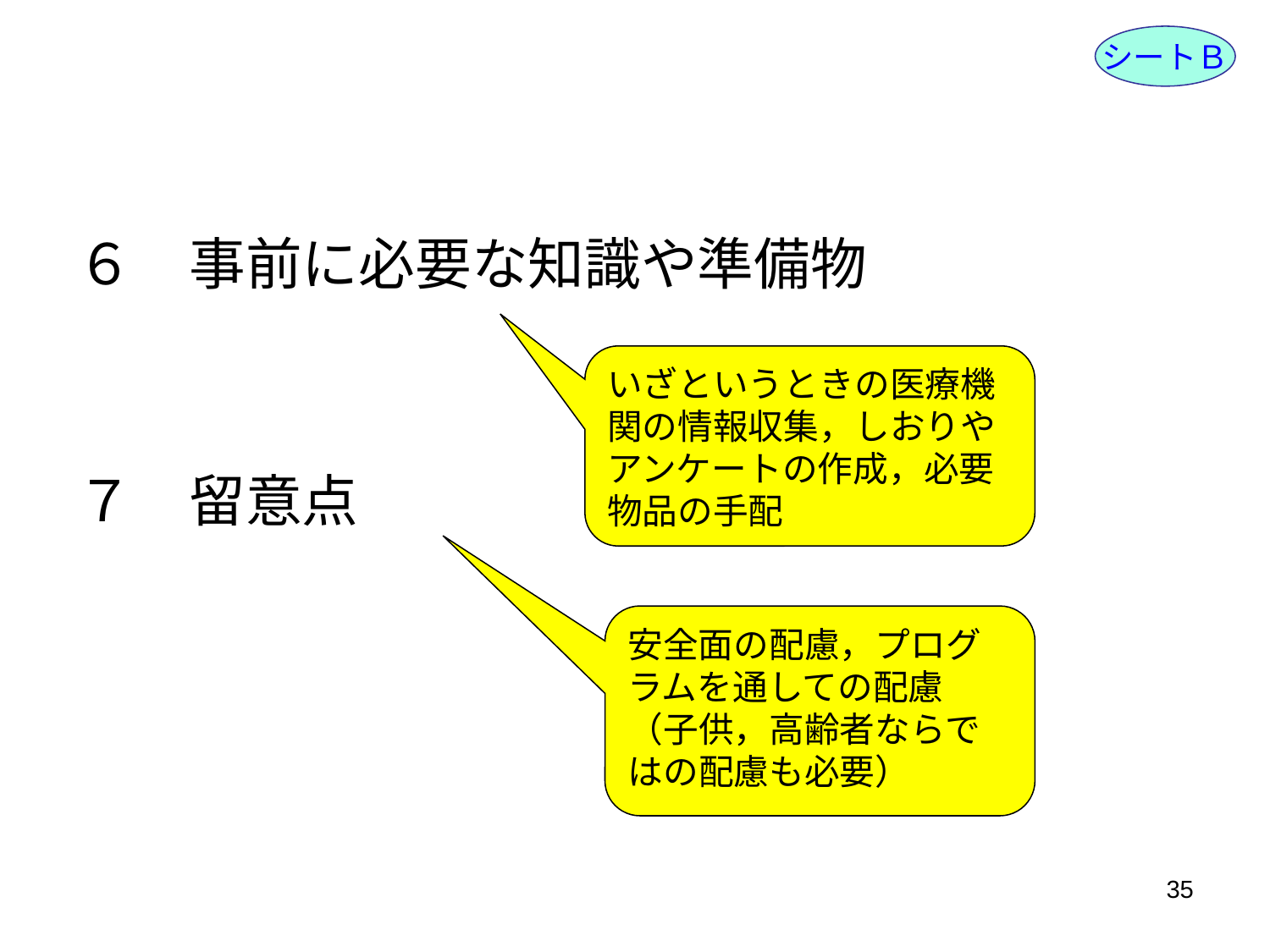

シートＢ
６　事前に必要な知識や準備物

７　留意点

いざというときの医療機関の情報収集，しおりやアンケートの作成，必要物品の手配
安全面の配慮，プログラムを通しての配慮
（子供，高齢者ならではの配慮も必要）
35